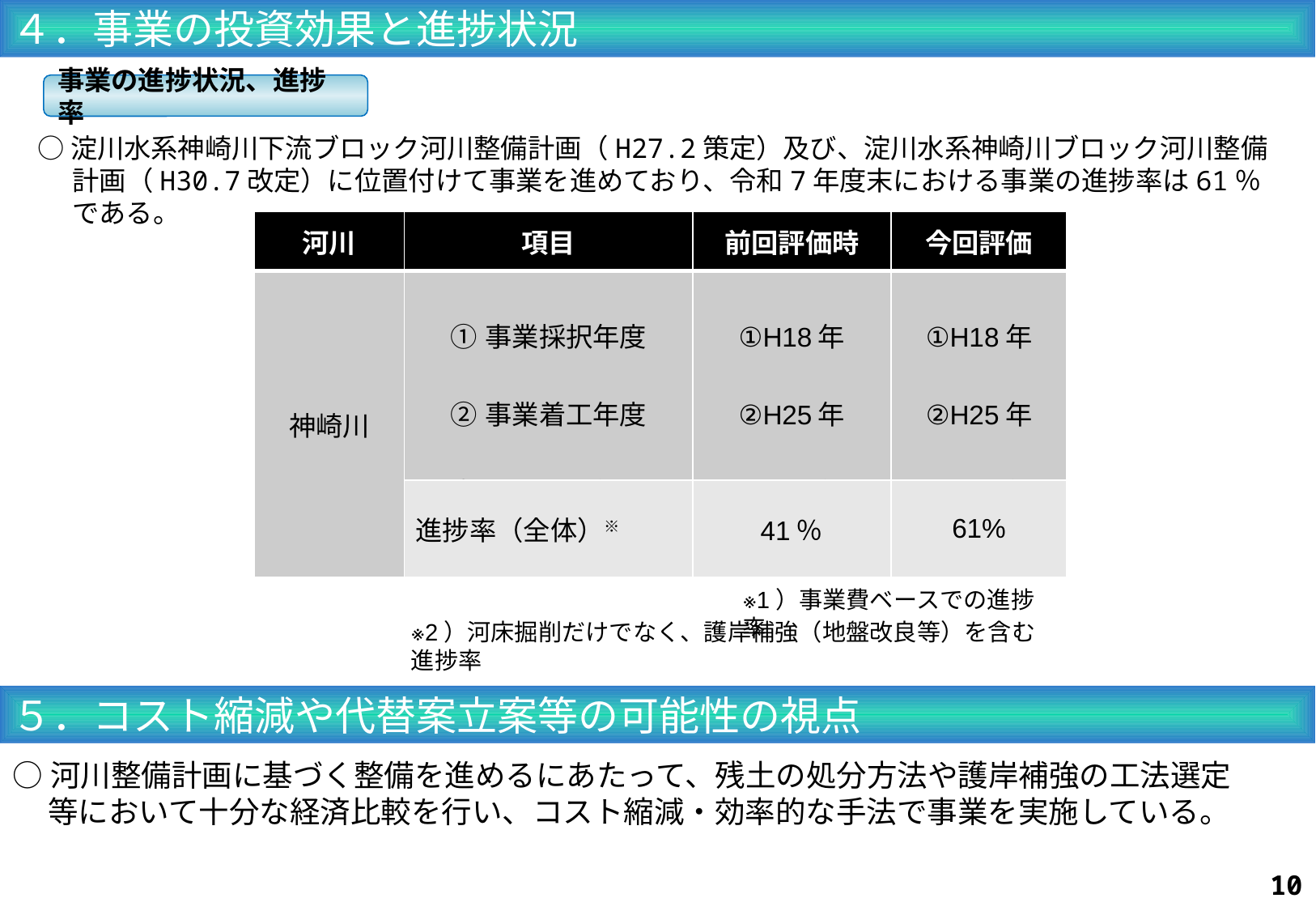

４．事業の投資効果と進捗状況
事業の進捗状況、進捗率
○淀川水系神崎川下流ブロック河川整備計画（H27.2策定）及び、淀川水系神崎川ブロック河川整備計画（H30.7改定）に位置付けて事業を進めており、令和7年度末における事業の進捗率は61％である。
| 河川 | 項目 | 前回評価時 | 今回評価 |
| --- | --- | --- | --- |
| 神崎川 | ①事業採択年度 ②事業着工年度 ③完成予定年度 | ①H18年 ②H25年 ③R24年 | ①H18年 ②H25年 ③R24年 |
|  | 進捗率（全体）※ | 41％ | 61% |
※1）事業費ベースでの進捗率
※2）河床掘削だけでなく、護岸補強（地盤改良等）を含む進捗率
５．コスト縮減や代替案立案等の可能性の視点
○河川整備計画に基づく整備を進めるにあたって、残土の処分方法や護岸補強の工法選定等において十分な経済比較を行い、コスト縮減・効率的な手法で事業を実施している。
10